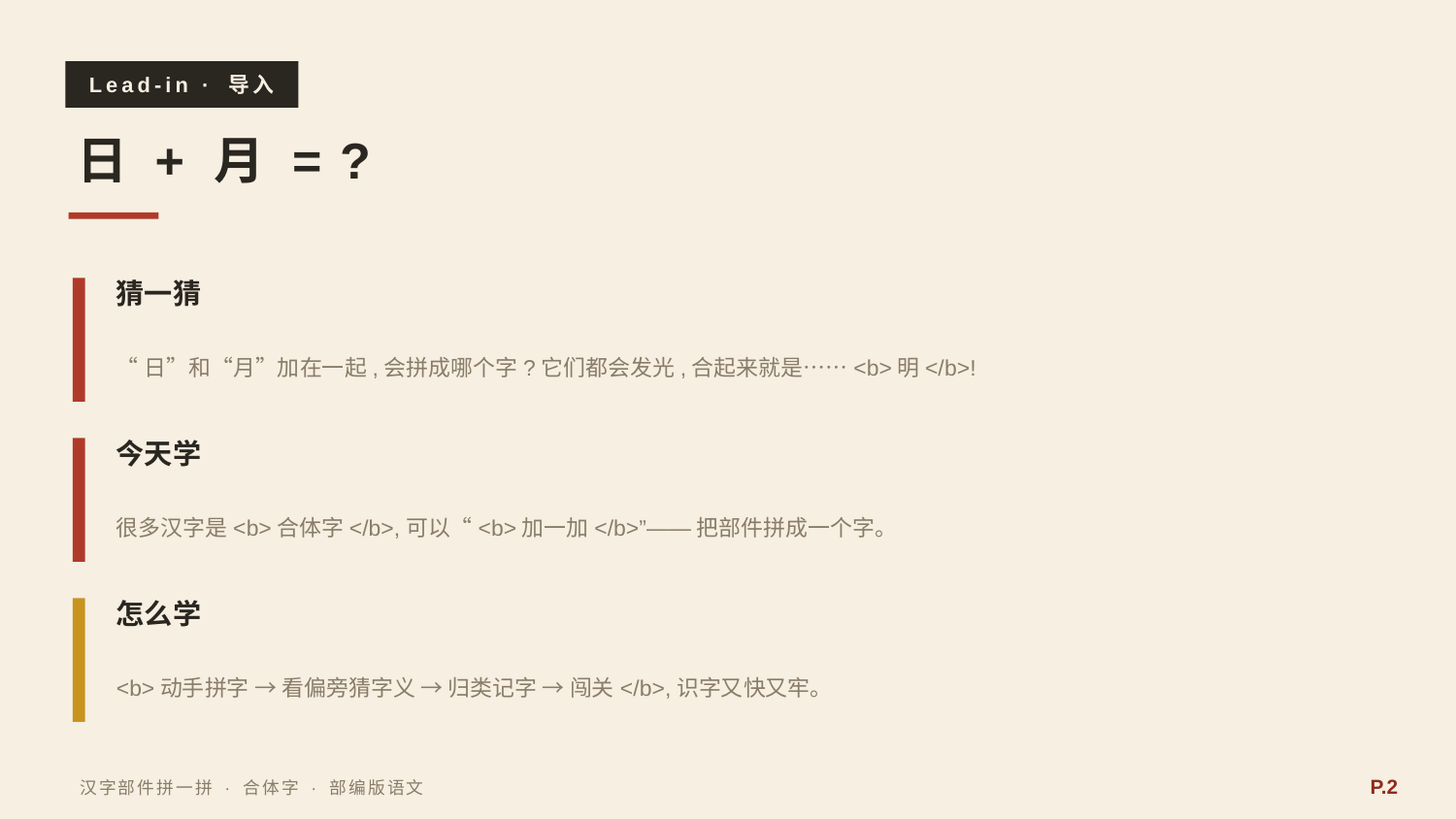

Lead-in · 导入

日 + 月 = ?

猜一猜

“日”和“月”加在一起,会拼成哪个字?它们都会发光,合起来就是……<b>明</b>!
今天学

很多汉字是<b>合体字</b>,可以“<b>加一加</b>”——把部件拼成一个字。
怎么学

<b>动手拼字 → 看偏旁猜字义 → 归类记字 → 闯关</b>,识字又快又牢。
P.2
汉字部件拼一拼 · 合体字 · 部编版语文